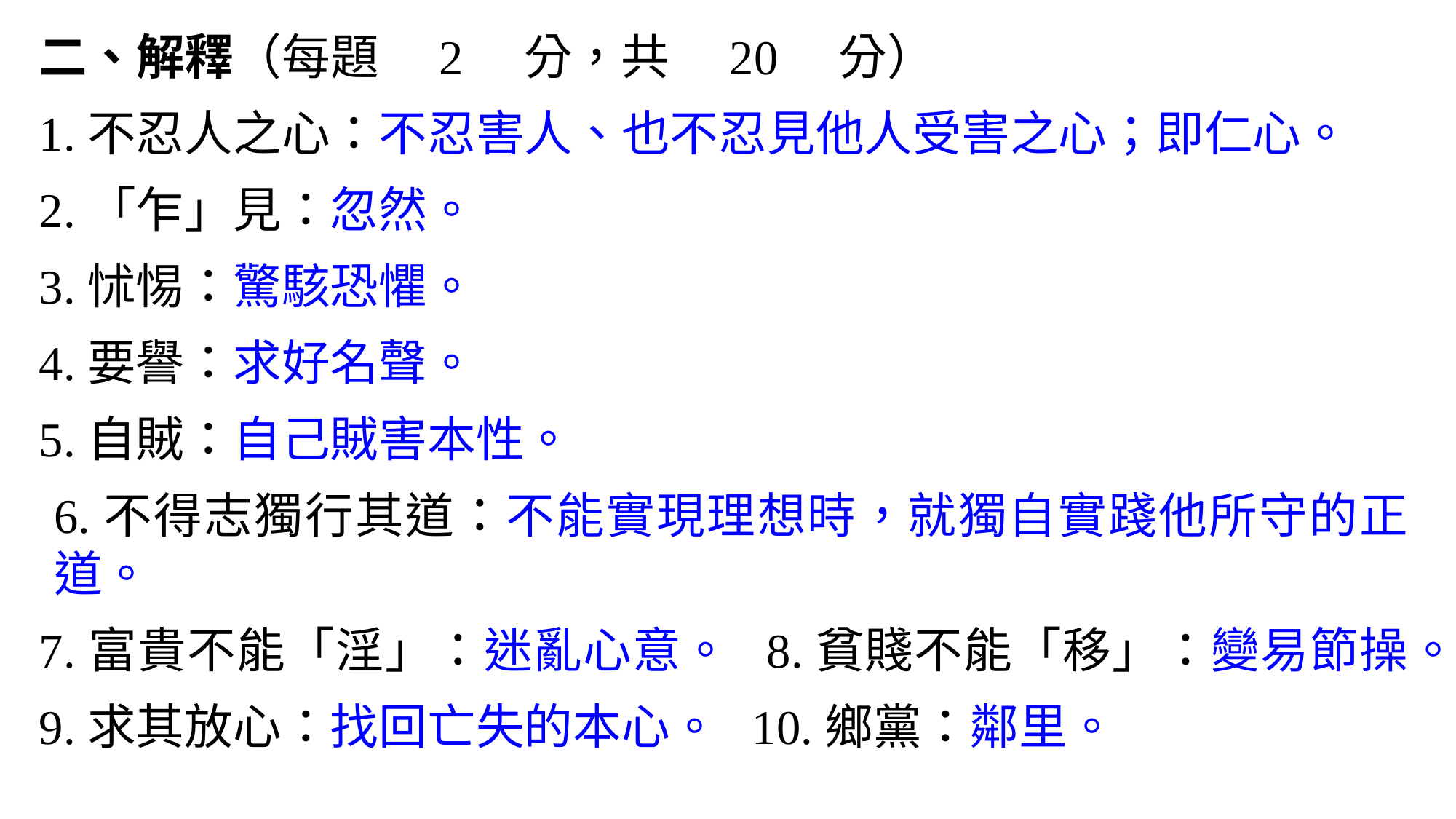

二、解釋（每題　2　分，共　20　分）
1.不忍人之心：不忍害人、也不忍見他人受害之心；即仁心。
2.「乍」見：忽然。
3.怵惕：驚駭恐懼。
4.要譽：求好名聲。
5.自賊：自己賊害本性。
	6.不得志獨行其道：不能實現理想時，就獨自實踐他所守的正道。
7.富貴不能「淫」：迷亂心意。  8.貧賤不能「移」：變易節操。
9.求其放心：找回亡失的本心。  10.鄉黨：鄰里。